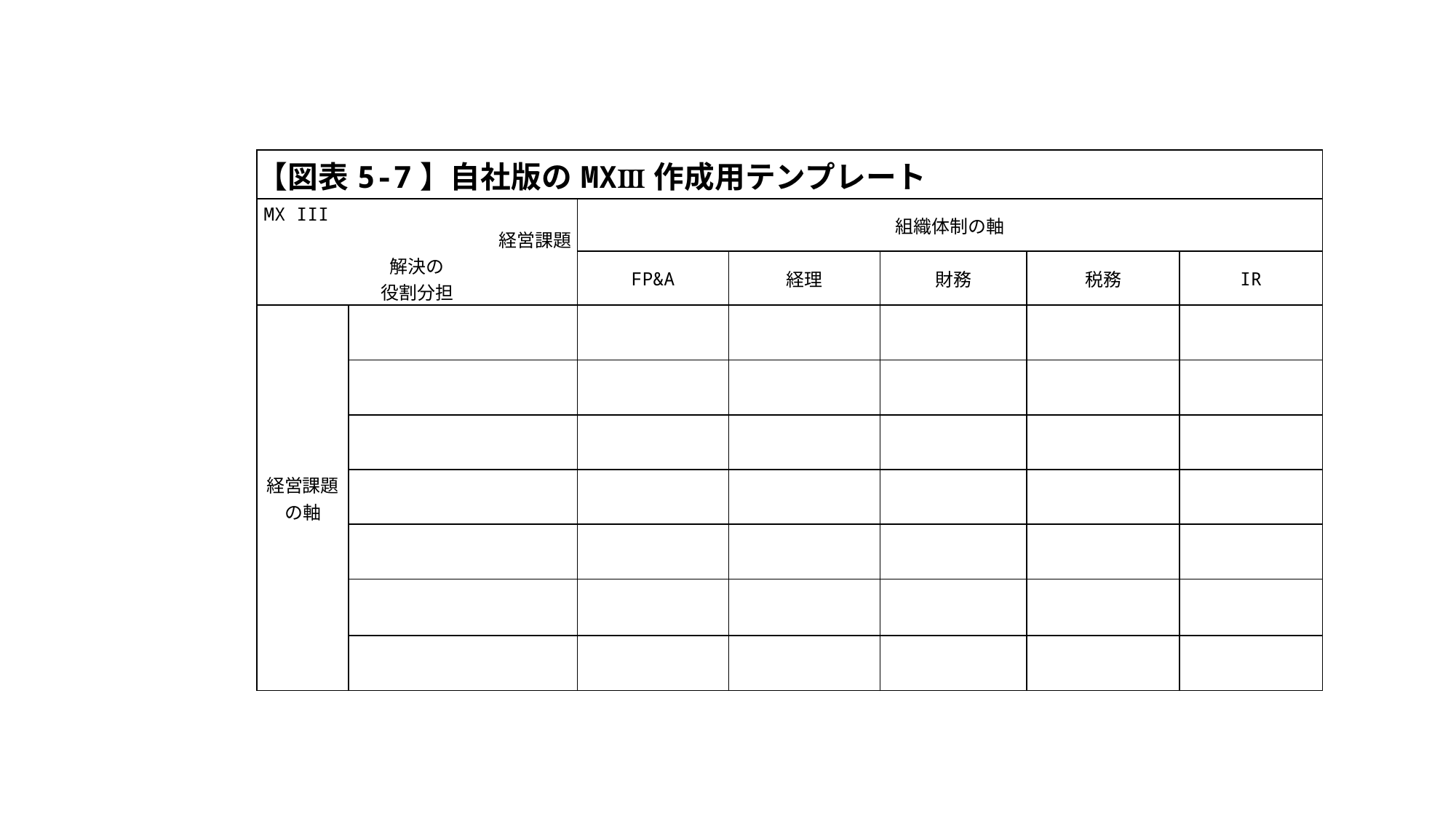

| 【図表5-7】自社版のMXⅢ作成用テンプレート |  |  |  |  |  |  |
| --- | --- | --- | --- | --- | --- | --- |
| MX III　　　　　　　　　　　　　　　　　　　　　　　　　　経営課題解決の 役割分担 |  | 組織体制の軸 |  |  |  |  |
|  |  | FP&A | 経理 | 財務 | 税務 | IR |
| 経営課題の軸 |  |  |  |  |  |  |
|  |  |  |  |  |  |  |
|  |  |  |  |  |  |  |
|  |  |  |  |  |  |  |
|  |  |  |  |  |  |  |
|  |  |  |  |  |  |  |
|  |  |  |  |  |  |  |